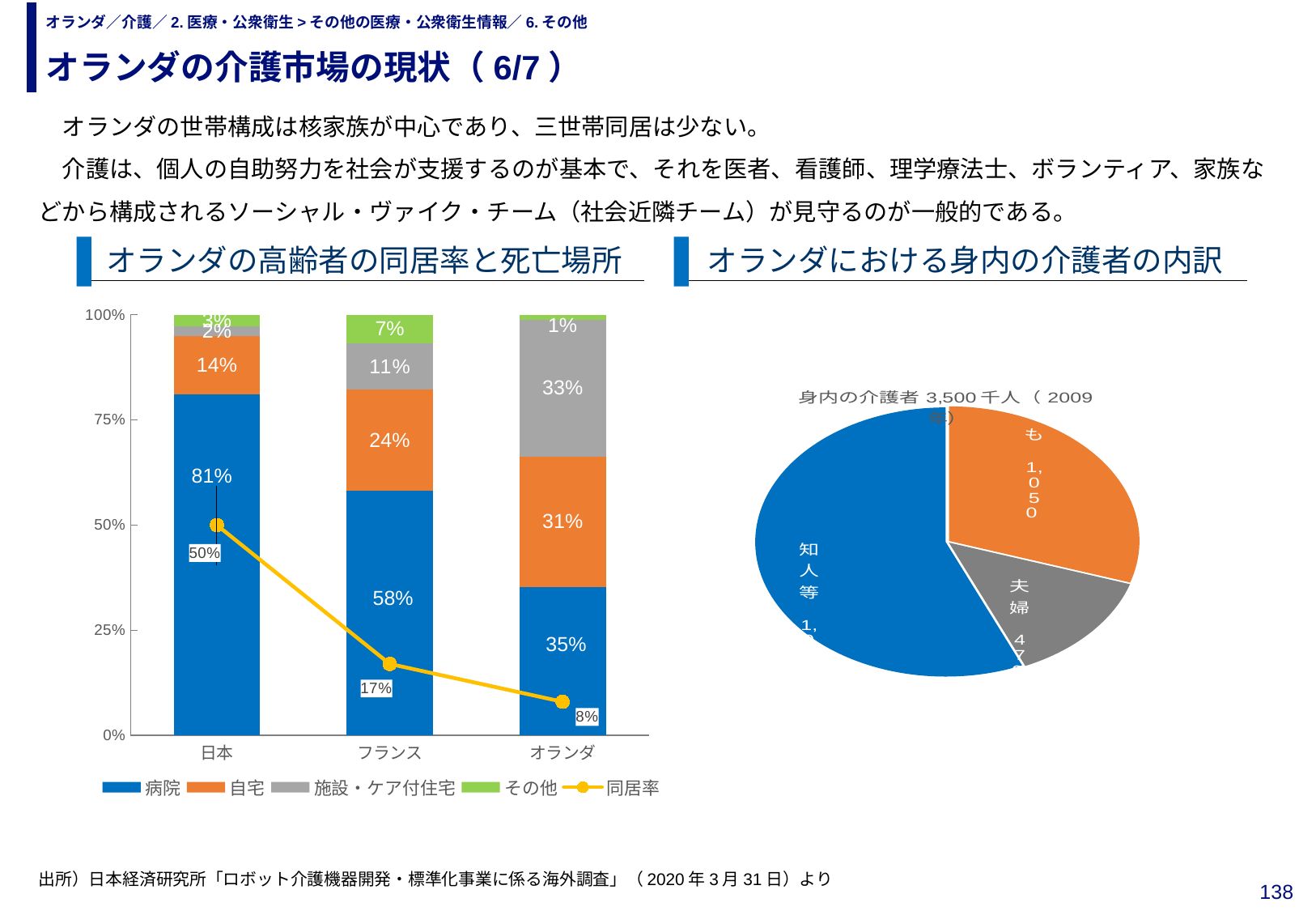

オランダの介護市場の現状（6/7）
# オランダ／介護／2.医療・公衆衛生>その他の医療・公衆衛生情報／6.その他
　オランダの世帯構成は核家族が中心であり、三世帯同居は少ない。
　介護は、個人の自助努力を社会が支援するのが基本で、それを医者、看護師、理学療法士、ボランティア、家族などから構成されるソーシャル・ヴァイク・チーム（社会近隣チーム）が見守るのが一般的である。
オランダの高齢者の同居率と死亡場所

オランダにおける身内の介護者の内訳

### Chart

| Category | 病院 | 自宅 | 施設・ケア付住宅 | その他 | 同居率 |
|---|---|---|---|---|---|
| 日本 | 0.81 | 0.139 | 0.024 | 0.026999999999999913 | 0.5 |
| フランス | 0.581 | 0.242 | 0.108 | 0.06900000000000006 | 0.17 |
| オランダ | 0.353 | 0.31 | 0.325 | 0.01200000000000001 | 0.08 |

### Chart: 身内の介護者3,500千人（2009年）

| Category |  |
|---|---|
| 子供 | 1050.0 |
| 夫婦 | 470.0 |
| 知人等 | 1980.0 |
出所）日本経済研究所「ロボット介護機器開発・標準化事業に係る海外調査」（2020年3月31日）より